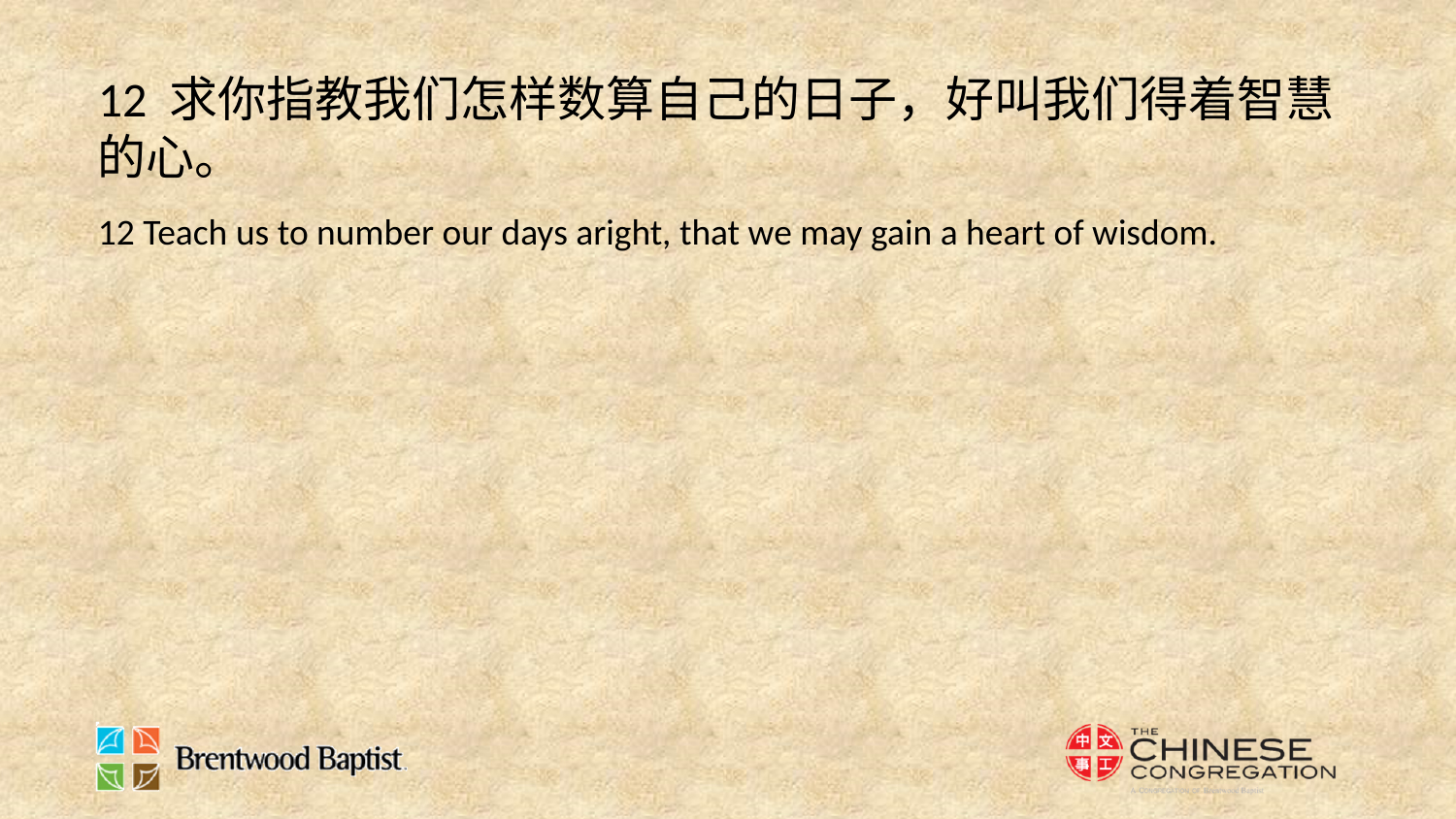

12 求你指教我们怎样数算自己的日子，好叫我们得着智慧的心。

12 Teach us to number our days aright, that we may gain a heart of wisdom.